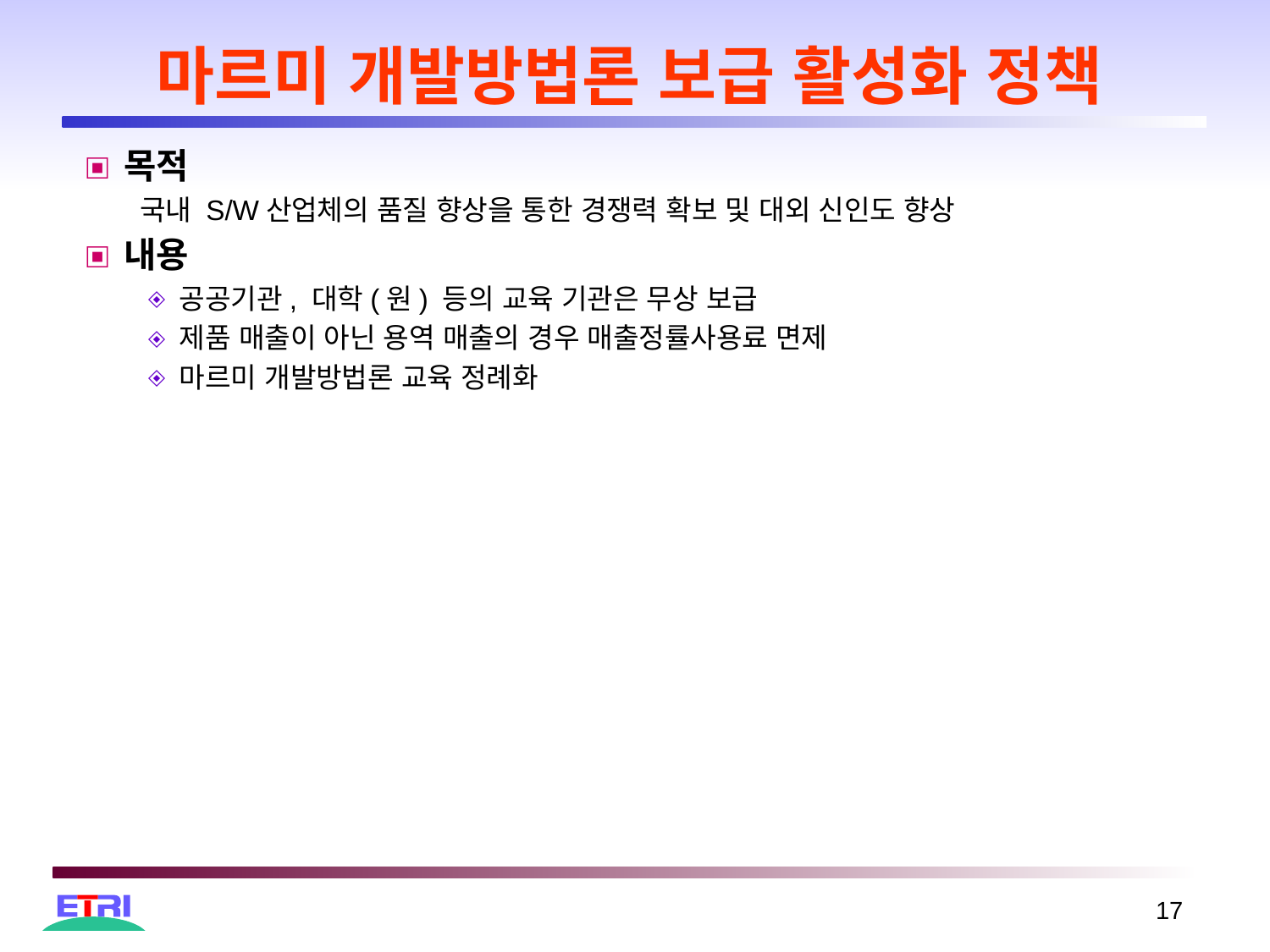

# 마르미 개발방법론 보급 활성화 정책
목적
국내 S/W산업체의 품질 향상을 통한 경쟁력 확보 및 대외 신인도 향상
내용
공공기관, 대학(원) 등의 교육 기관은 무상 보급
제품 매출이 아닌 용역 매출의 경우 매출정률사용료 면제
마르미 개발방법론 교육 정례화

17